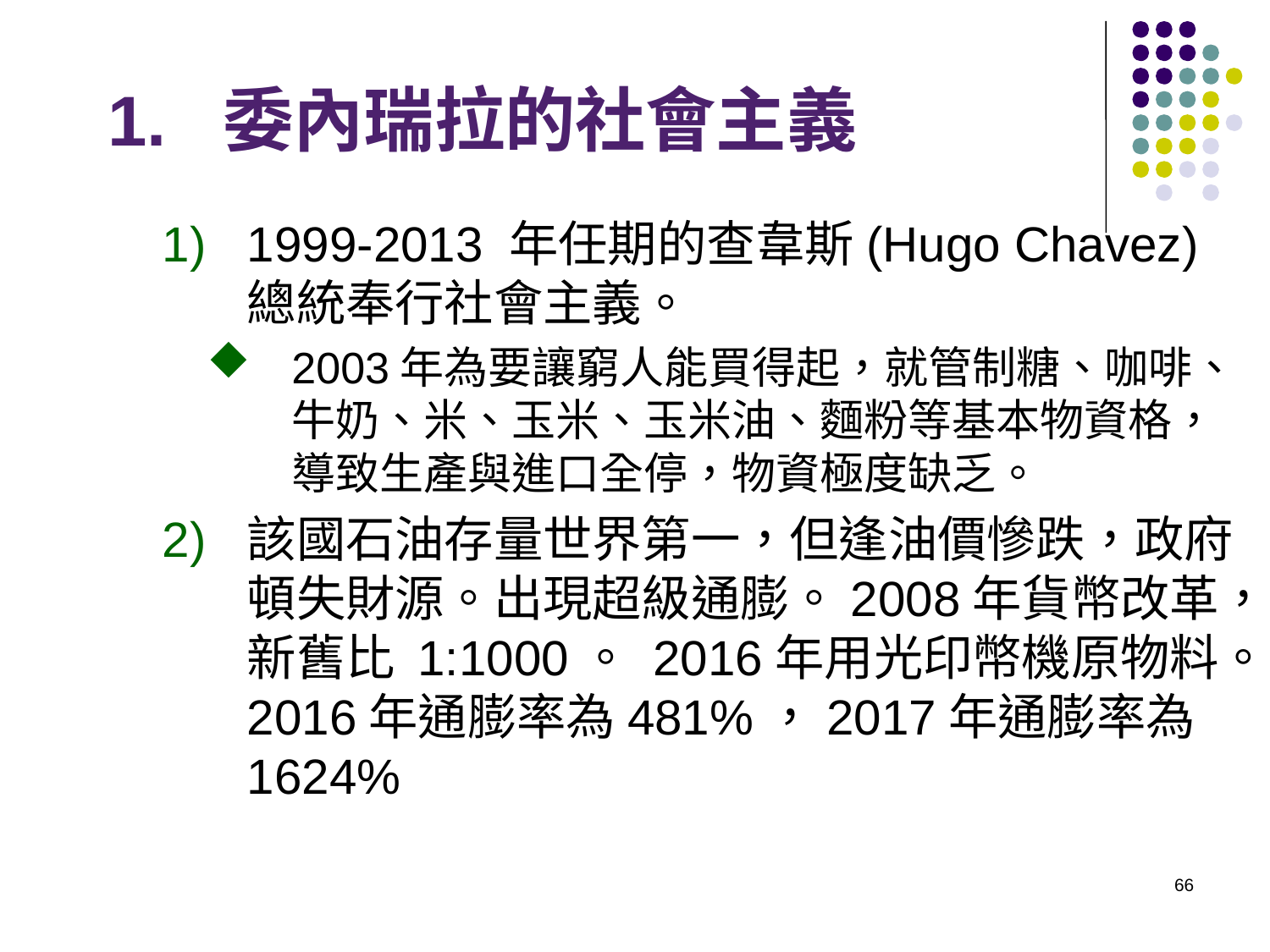

1.  委內瑞拉的社會主義
1999-2013 年任期的查韋斯(Hugo Chavez) 總統奉行社會主義。
2003年為要讓窮人能買得起，就管制糖、咖啡、牛奶、米、玉米、玉米油、麵粉等基本物資格，導致生產與進口全停，物資極度缺乏。
該國石油存量世界第一，但逢油價慘跌，政府頓失財源。出現超級通膨。2008年貨幣改革，新舊比 1:1000。 2016年用光印幣機原物料。2016年通膨率為481%，2017年通膨率為1624%
66